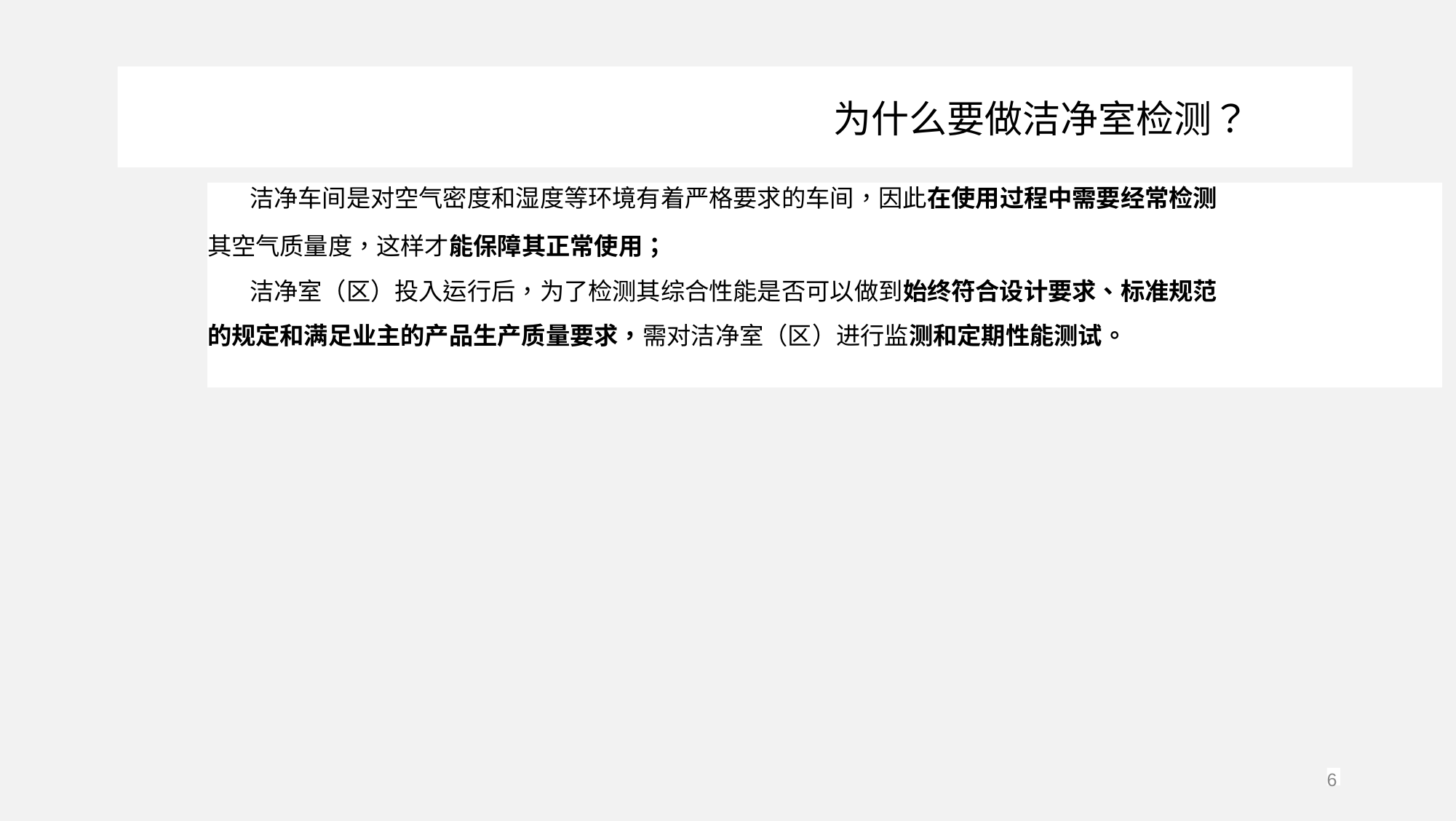

为什么要做洁净室检测？
洁净车间是对空气密度和湿度等环境有着严格要求的车间，因此在使用过程中需要经常检测
其空气质量度，这样才能保障其正常使用；
洁净室（区）投入运行后，为了检测其综合性能是否可以做到始终符合设计要求、标准规范
的规定和满足业主的产品生产质量要求，需对洁净室（区）进行监测和定期性能测试。
6